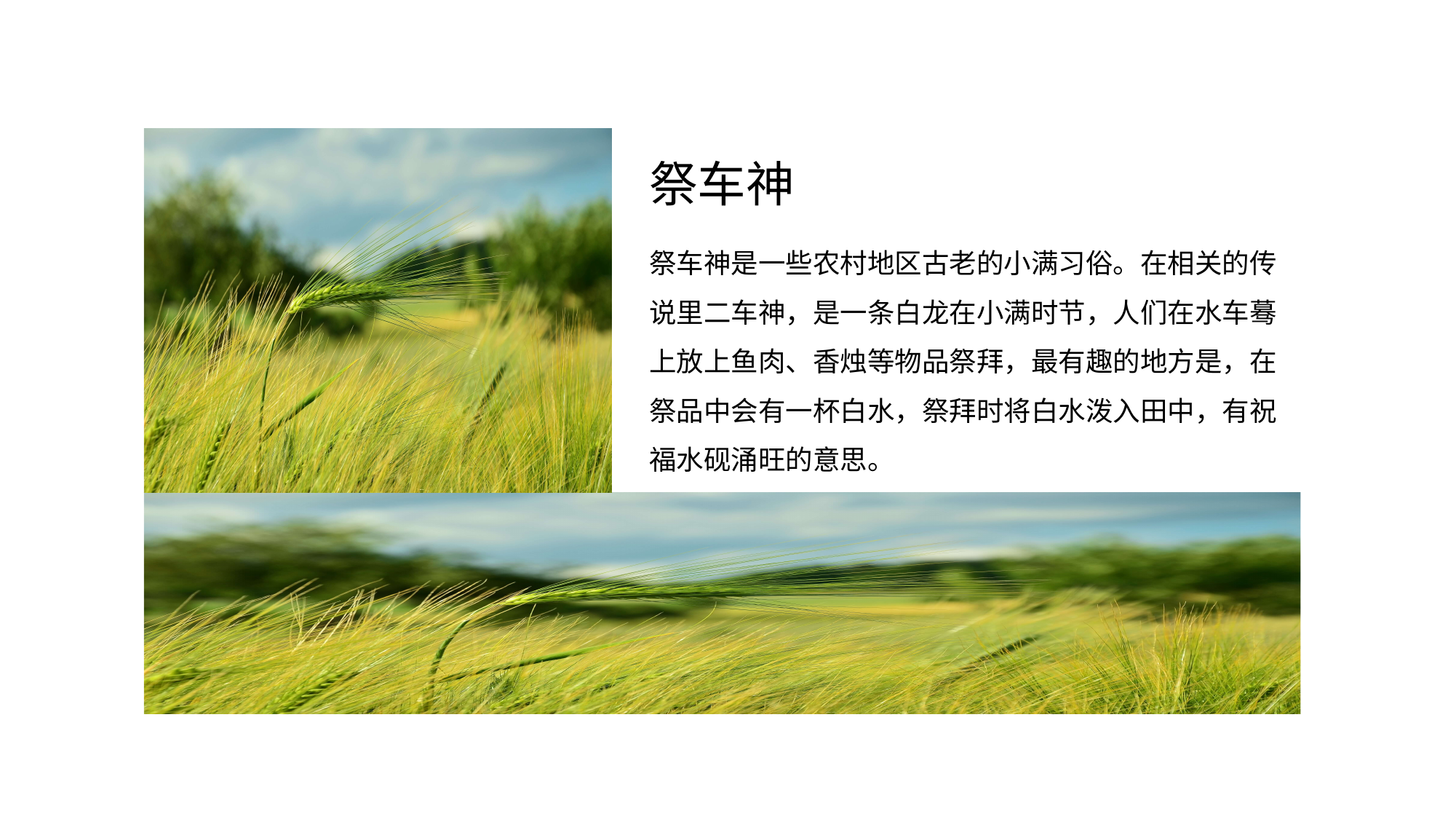

祭车神
祭车神是一些农村地区古老的小满习俗。在相关的传说里二车神，是一条白龙在小满时节，人们在水车蓦上放上鱼肉、香烛等物品祭拜，最有趣的地方是，在祭品中会有一杯白水，祭拜时将白水泼入田中，有祝福水砚涌旺的意思。